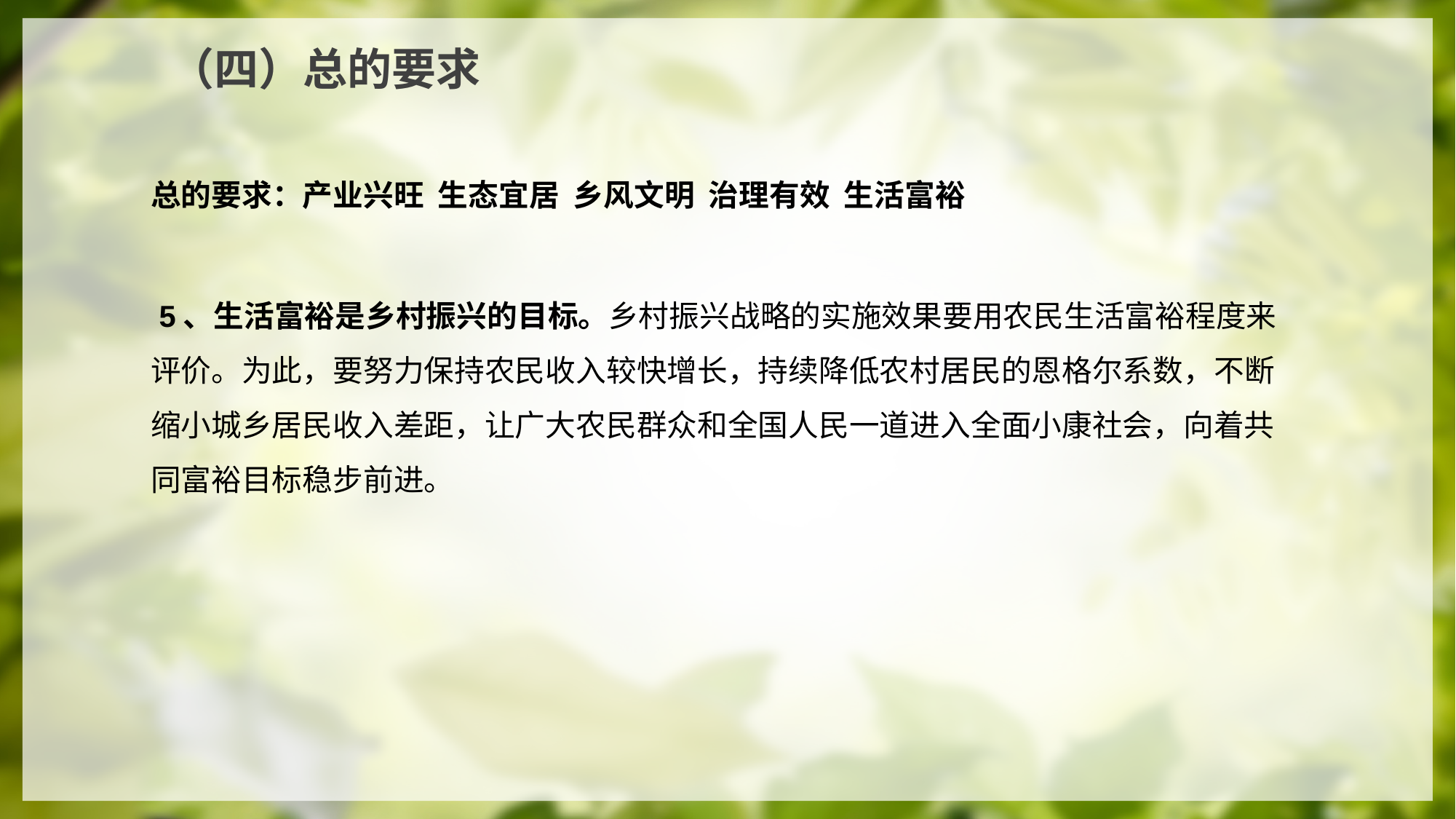

（四）总的要求
总的要求：产业兴旺  生态宜居  乡风文明  治理有效  生活富裕

 5、生活富裕是乡村振兴的目标。乡村振兴战略的实施效果要用农民生活富裕程度来评价。为此，要努力保持农民收入较快增长，持续降低农村居民的恩格尔系数，不断缩小城乡居民收入差距，让广大农民群众和全国人民一道进入全面小康社会，向着共同富裕目标稳步前进。